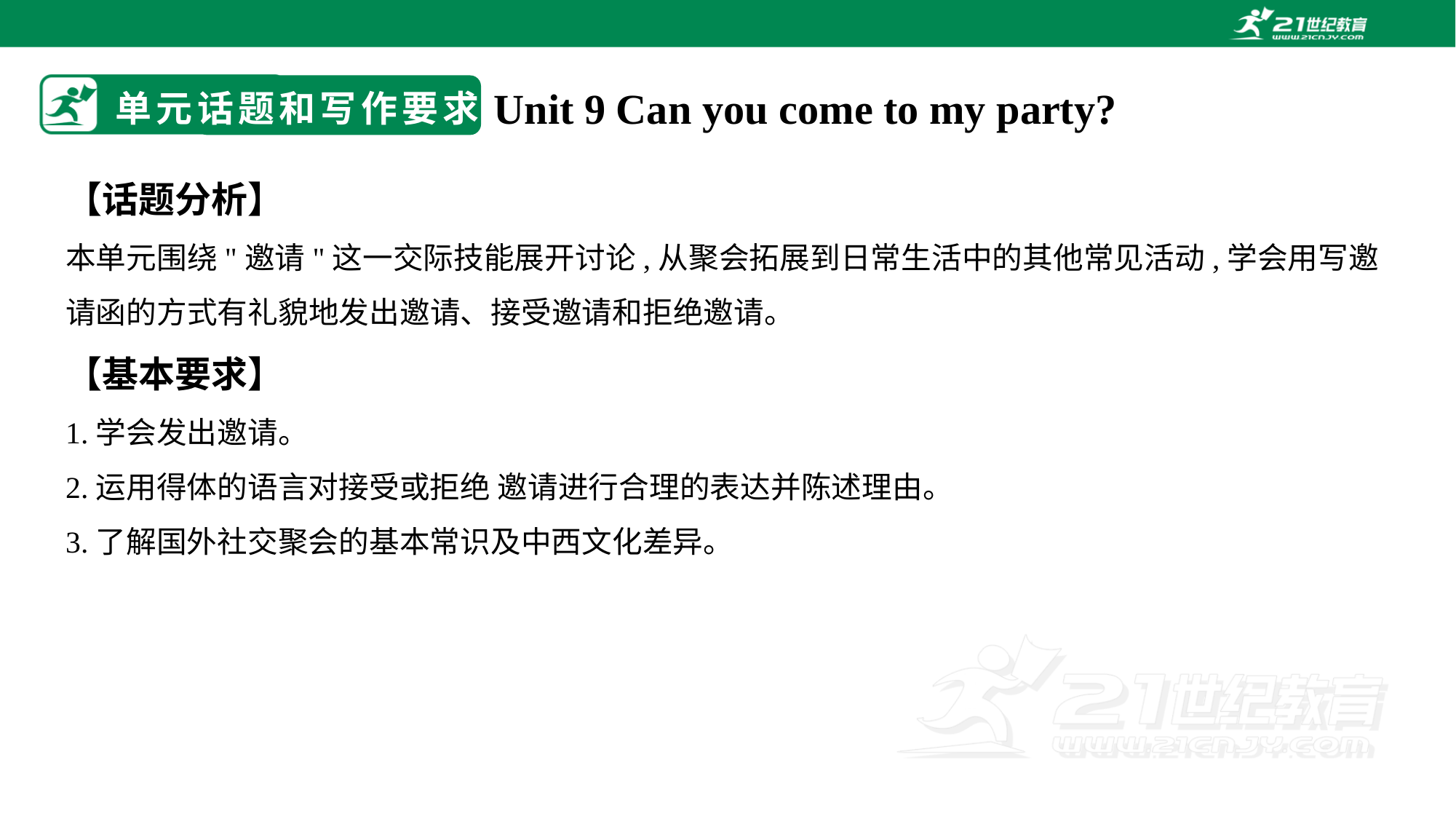

# 单元话题和写作要求
Unit 9 Can you come to my party?
【话题分析】
本单元围绕"邀请"这一交际技能展开讨论,从聚会拓展到日常生活中的其他常见活动,学会用写邀请函的方式有礼貌地发出邀请、接受邀请和拒绝邀请。
【基本要求】
1.学会发出邀请。
2.运用得体的语言对接受或拒绝 邀请进行合理的表达并陈述理由。
3.了解国外社交聚会的基本常识及中西文化差异。